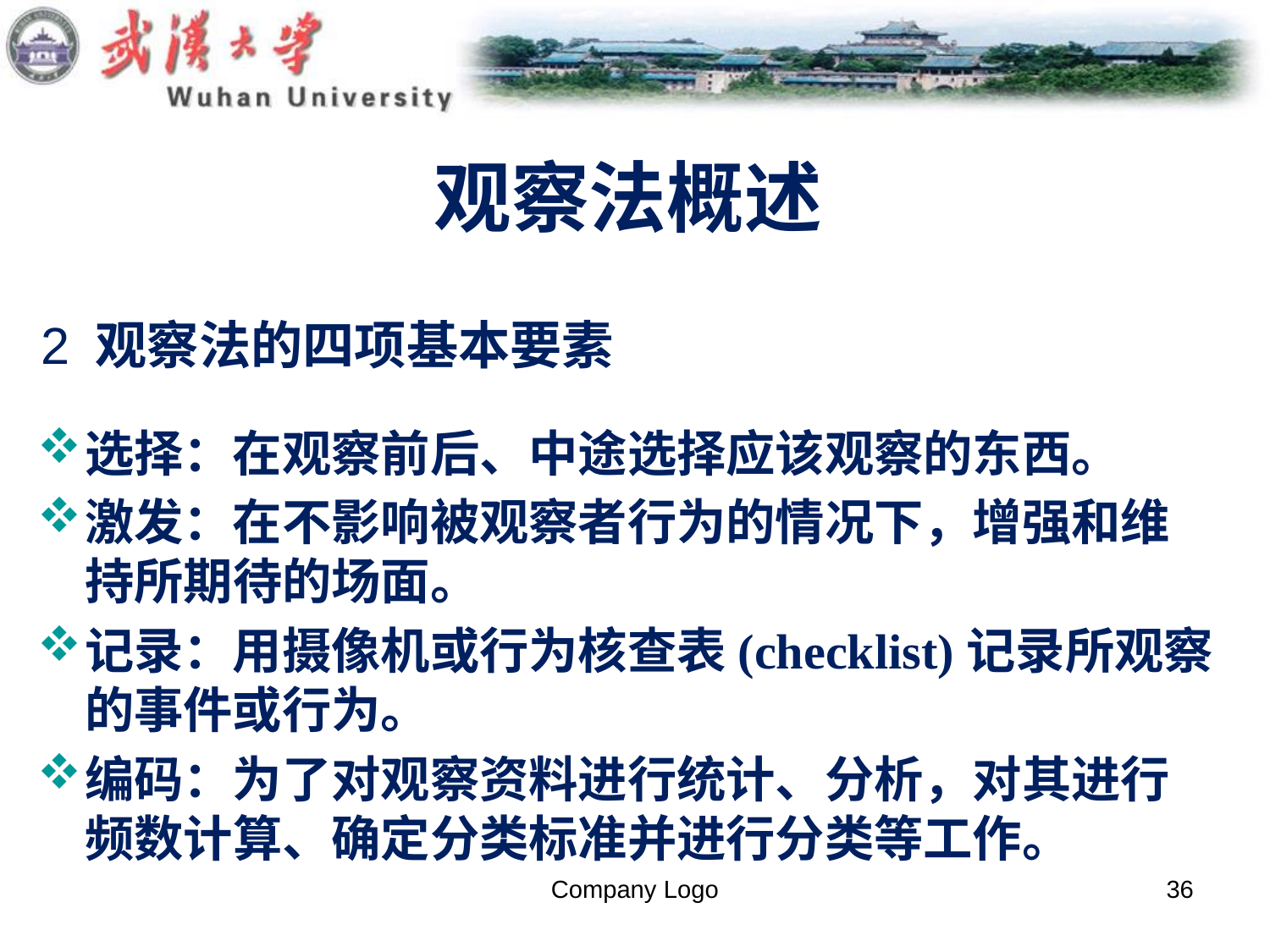

# 观察法概述
2 观察法的四项基本要素
选择：在观察前后、中途选择应该观察的东西。
激发：在不影响被观察者行为的情况下，增强和维持所期待的场面。
记录：用摄像机或行为核查表(checklist)记录所观察的事件或行为。
编码：为了对观察资料进行统计、分析，对其进行频数计算、确定分类标准并进行分类等工作。
Company Logo
36